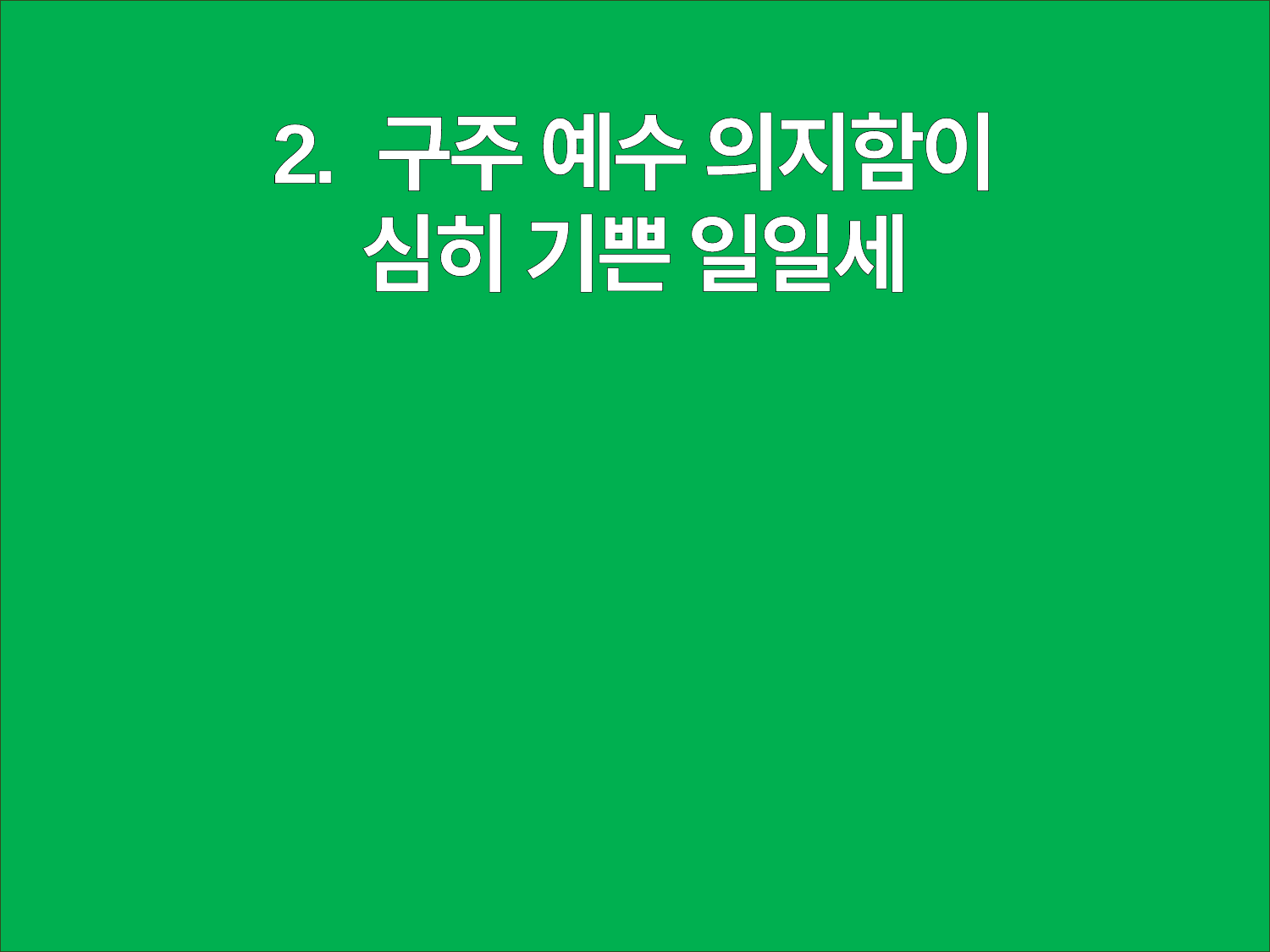

2. 구주 예수 의지함이
심히 기쁜 일일세